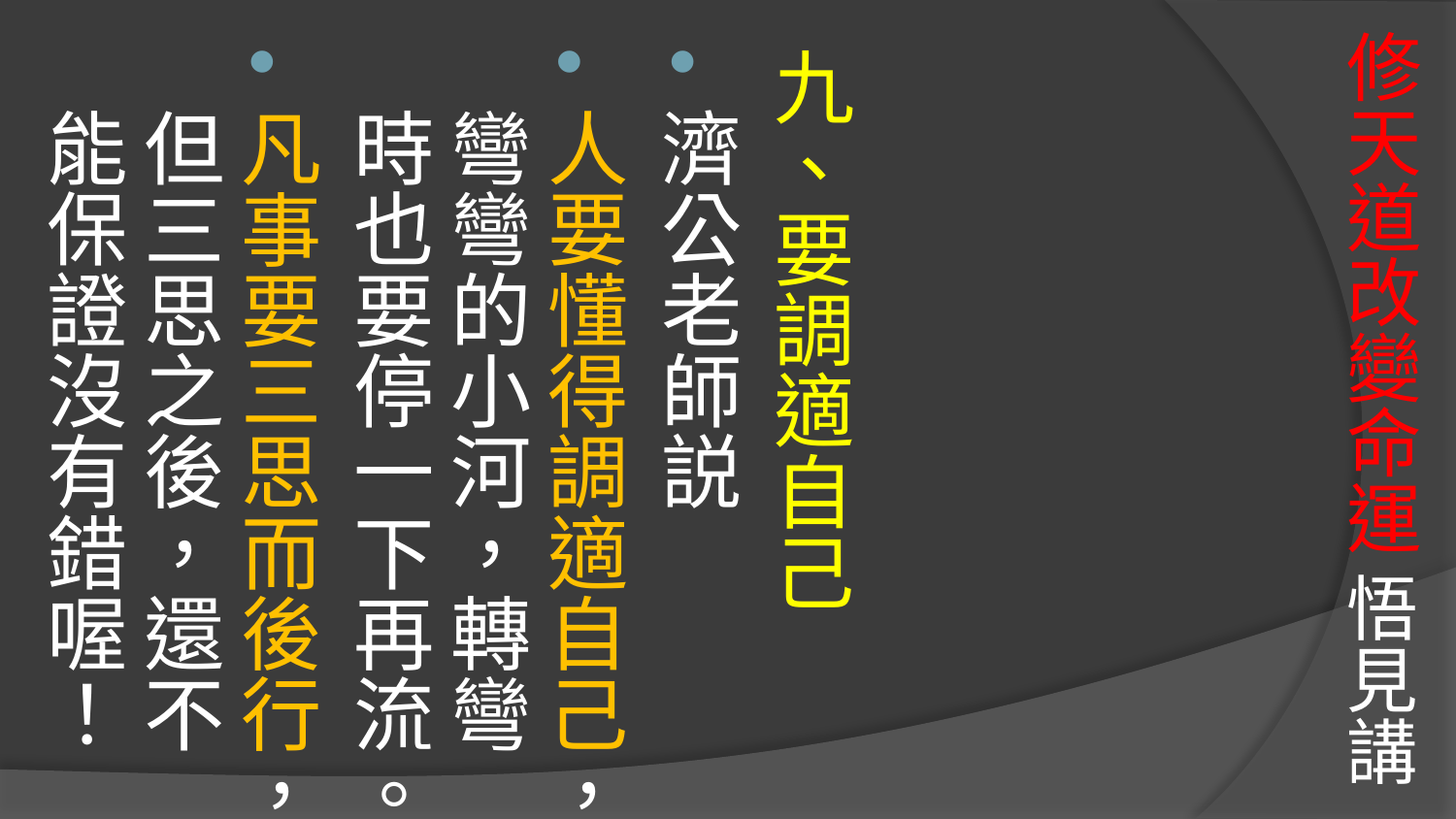

# 修天道改變命運 悟見講
九、要調適自己
濟公老師説
人要懂得調適自己，彎彎的小河，轉彎時也要停一下再流。
凡事要三思而後行，但三思之後，還不能保證沒有錯喔！